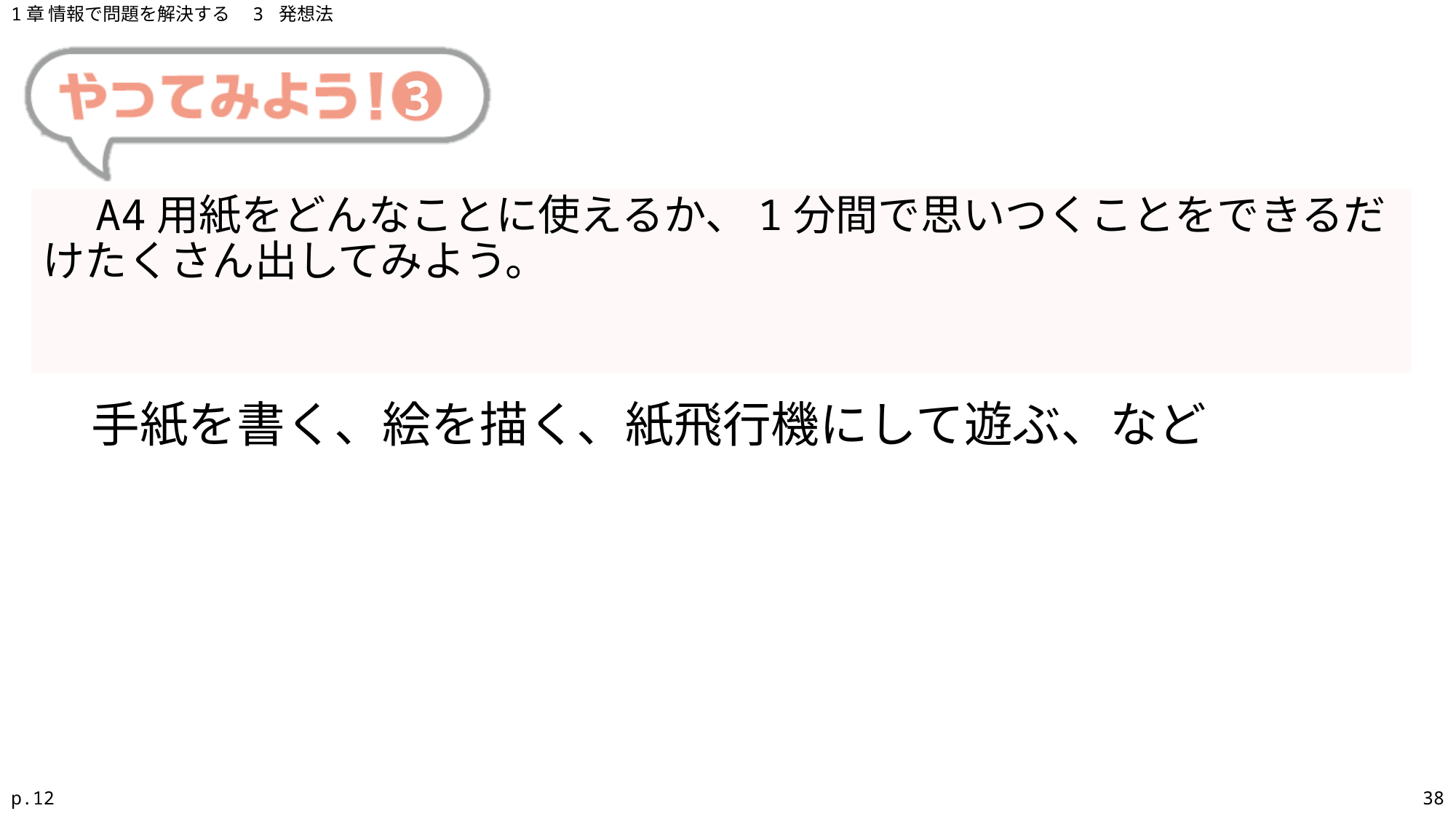

1章 情報で問題を解決する　3 発想法
# 3
　A4用紙をどんなことに使えるか、1分間で思いつくことをできるだけたくさん出してみよう。
　手紙を書く、絵を描く、紙飛行機にして遊ぶ、など
p.12
38